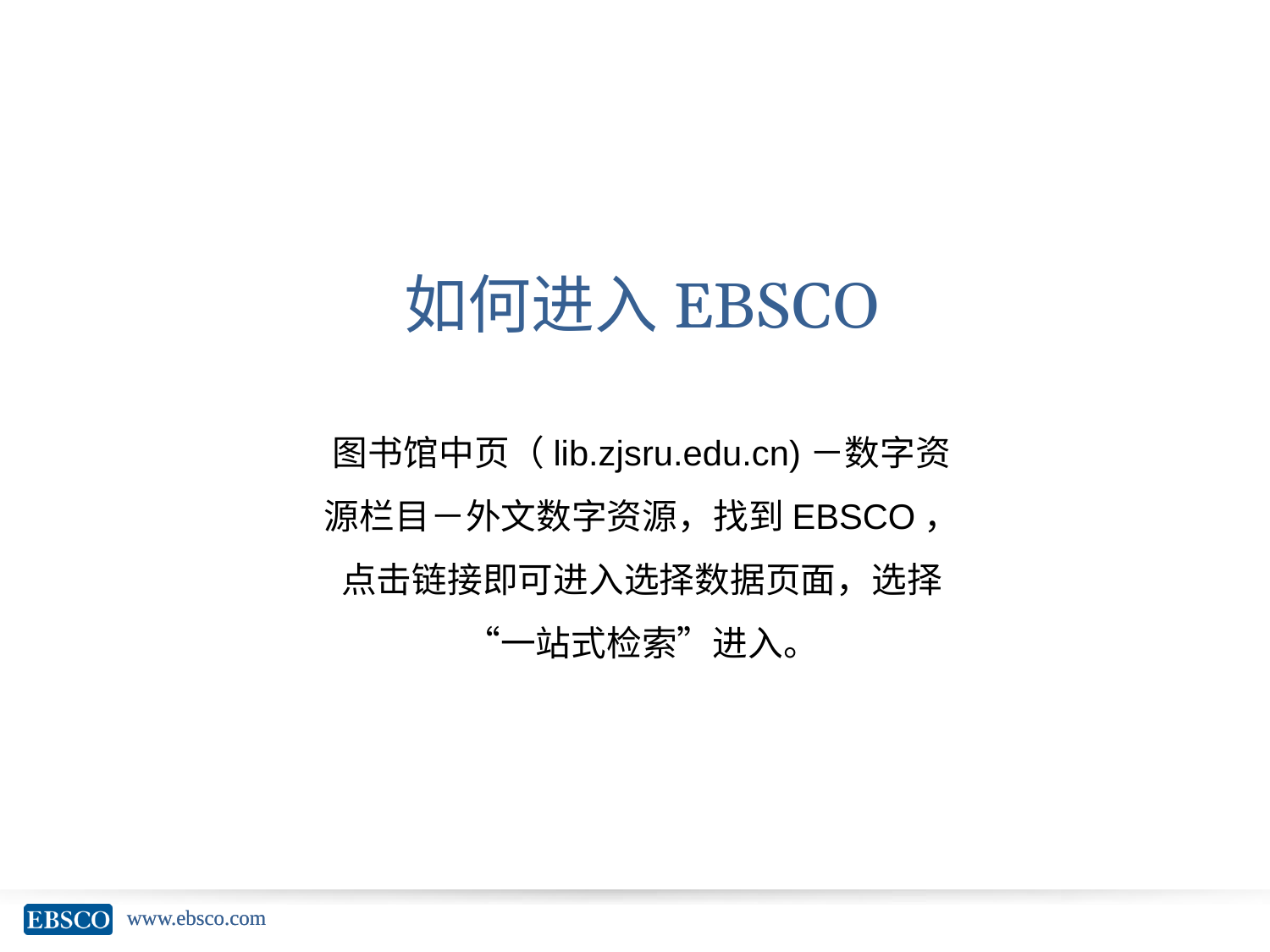

# 如何进入EBSCO
图书馆中页（lib.zjsru.edu.cn)－数字资源栏目－外文数字资源，找到EBSCO，点击链接即可进入选择数据页面，选择“一站式检索”进入。